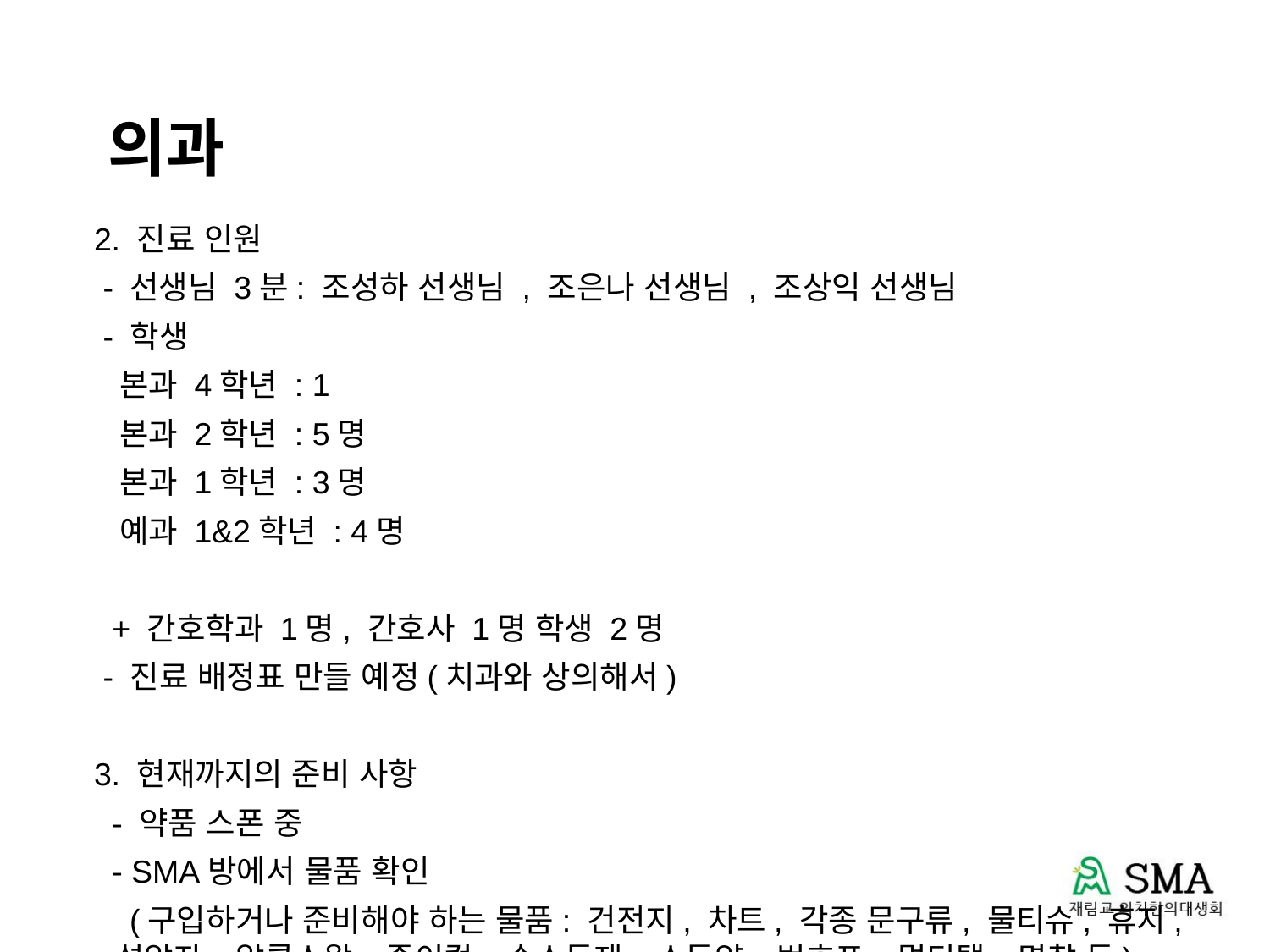

# 의과
2. 진료 인원
 - 선생님 3분: 조성하 선생님 , 조은나 선생님 , 조상익 선생님
 - 학생
  본과 4학년 : 1
  본과 2학년 : 5명
  본과 1학년 : 3명
  예과 1&2학년 : 4명

  + 간호학과 1명, 간호사 1명 학생 2명
 - 진료 배정표 만들 예정(치과와 상의해서)

3. 현재까지의 준비 사항
  - 약품 스폰 중
  - SMA방에서 물품 확인
    (구입하거나 준비해야 하는 물품: 건전지, 차트, 각종 문구류, 물티슈, 휴지, 설압자, 알콜스왑, 종이컵, 손소독제, 소독약, 번호표, 멀티탭, 명찰 등)